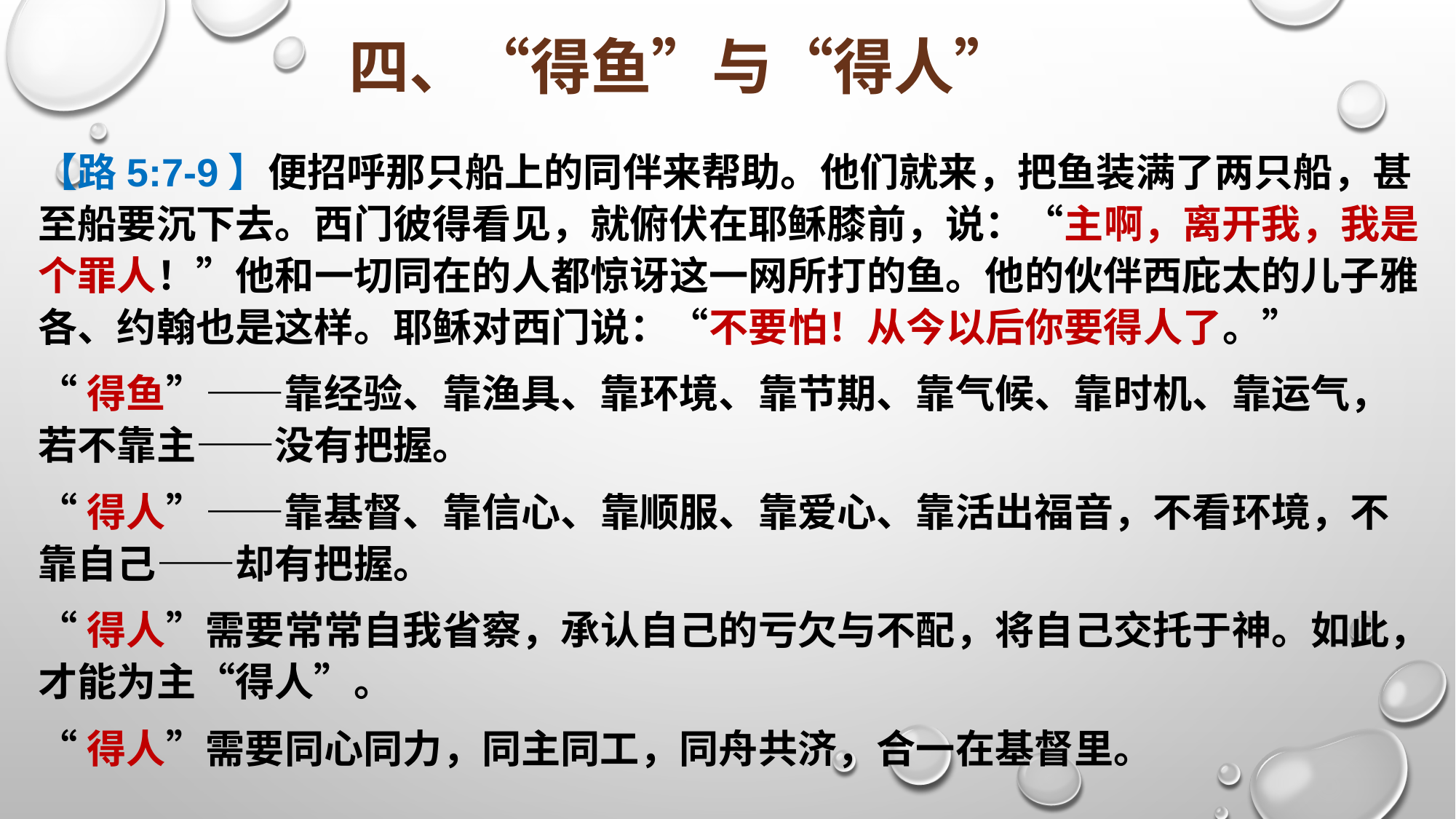

# 四、“得鱼”与“得人”
【路5:7-9】便招呼那只船上的同伴来帮助。他们就来，把鱼装满了两只船，甚至船要沉下去。西门彼得看见，就俯伏在耶稣膝前，说：“主啊，离开我，我是个罪人！”他和一切同在的人都惊讶这一网所打的鱼。他的伙伴西庇太的儿子雅各、约翰也是这样。耶稣对西门说：“不要怕！从今以后你要得人了。”
“得鱼”——靠经验、靠渔具、靠环境、靠节期、靠气候、靠时机、靠运气，若不靠主——没有把握。
“得人”——靠基督、靠信心、靠顺服、靠爱心、靠活出福音，不看环境，不靠自己——却有把握。
“得人”需要常常自我省察，承认自己的亏欠与不配，将自己交托于神。如此，才能为主“得人”。
“得人”需要同心同力，同主同工，同舟共济，合一在基督里。